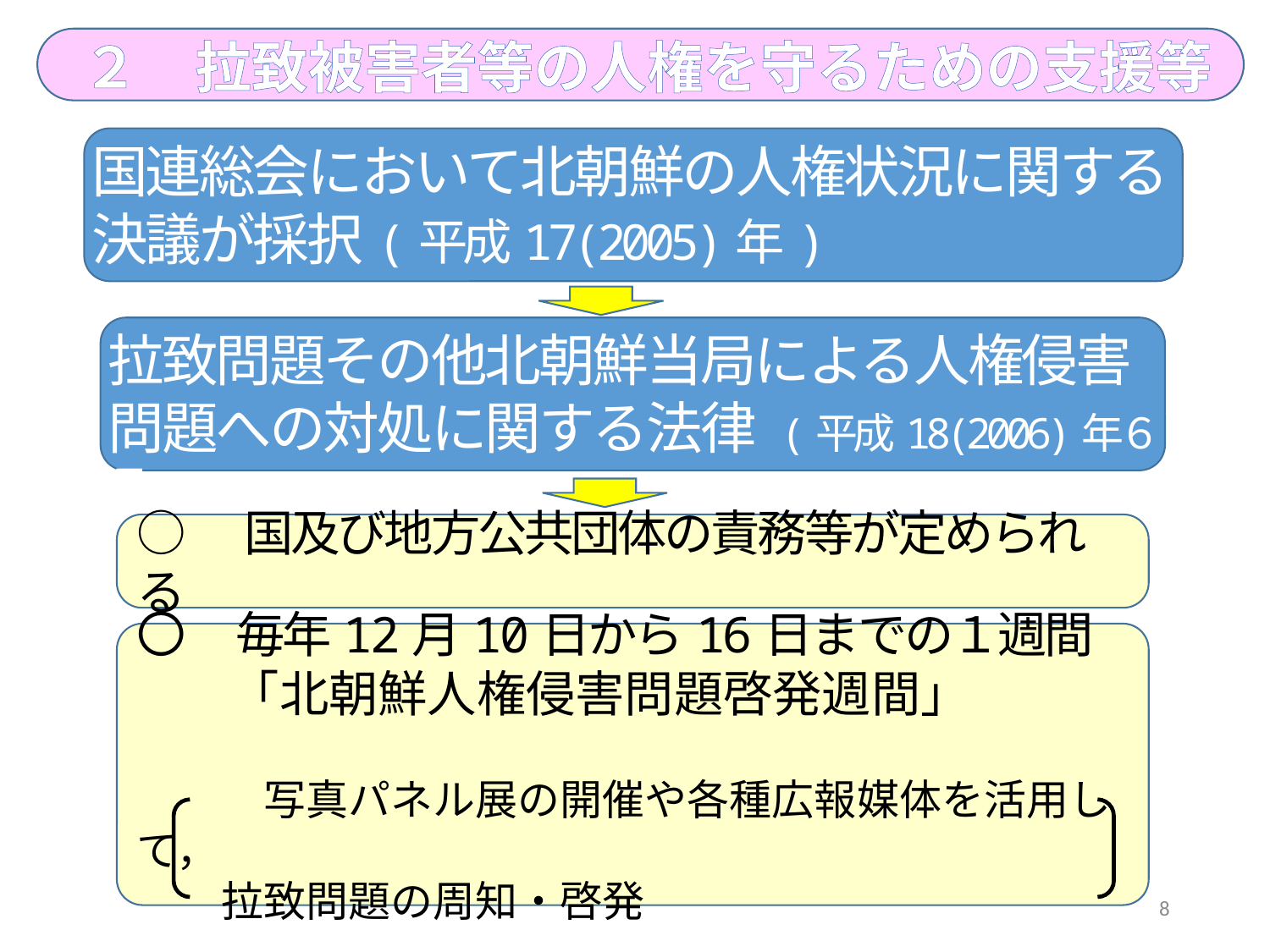

２　拉致被害者等の人権を守るための支援等

国連総会において北朝鮮の人権状況に関する決議が採択(平成17(2005)年)

拉致問題その他北朝鮮当局による人権侵害問題への対処に関する法律 (平成18(2006)年６月)

○　国及び地方公共団体の責務等が定められる
〇　毎年12月10日から16日までの１週間
　　「北朝鮮人権侵害問題啓発週間」

　　　写真パネル展の開催や各種広報媒体を活用して，
　　拉致問題の周知・啓発

8